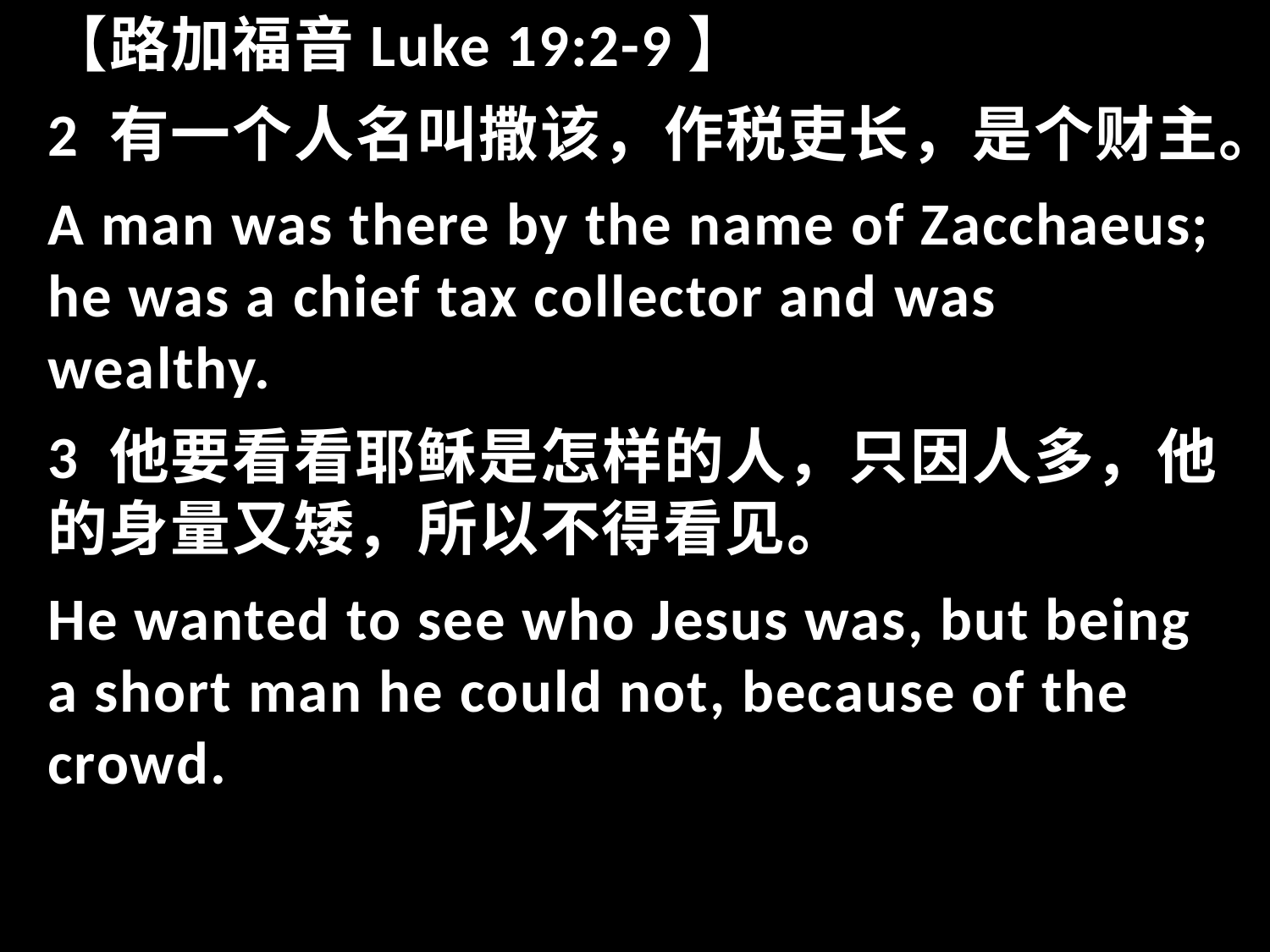

【路加福音Luke 19:2-9】
2 有一个人名叫撒该，作税吏长，是个财主。
A man was there by the name of Zacchaeus; he was a chief tax collector and was wealthy.
3 他要看看耶稣是怎样的人，只因人多，他的身量又矮，所以不得看见。
He wanted to see who Jesus was, but being a short man he could not, because of the crowd.